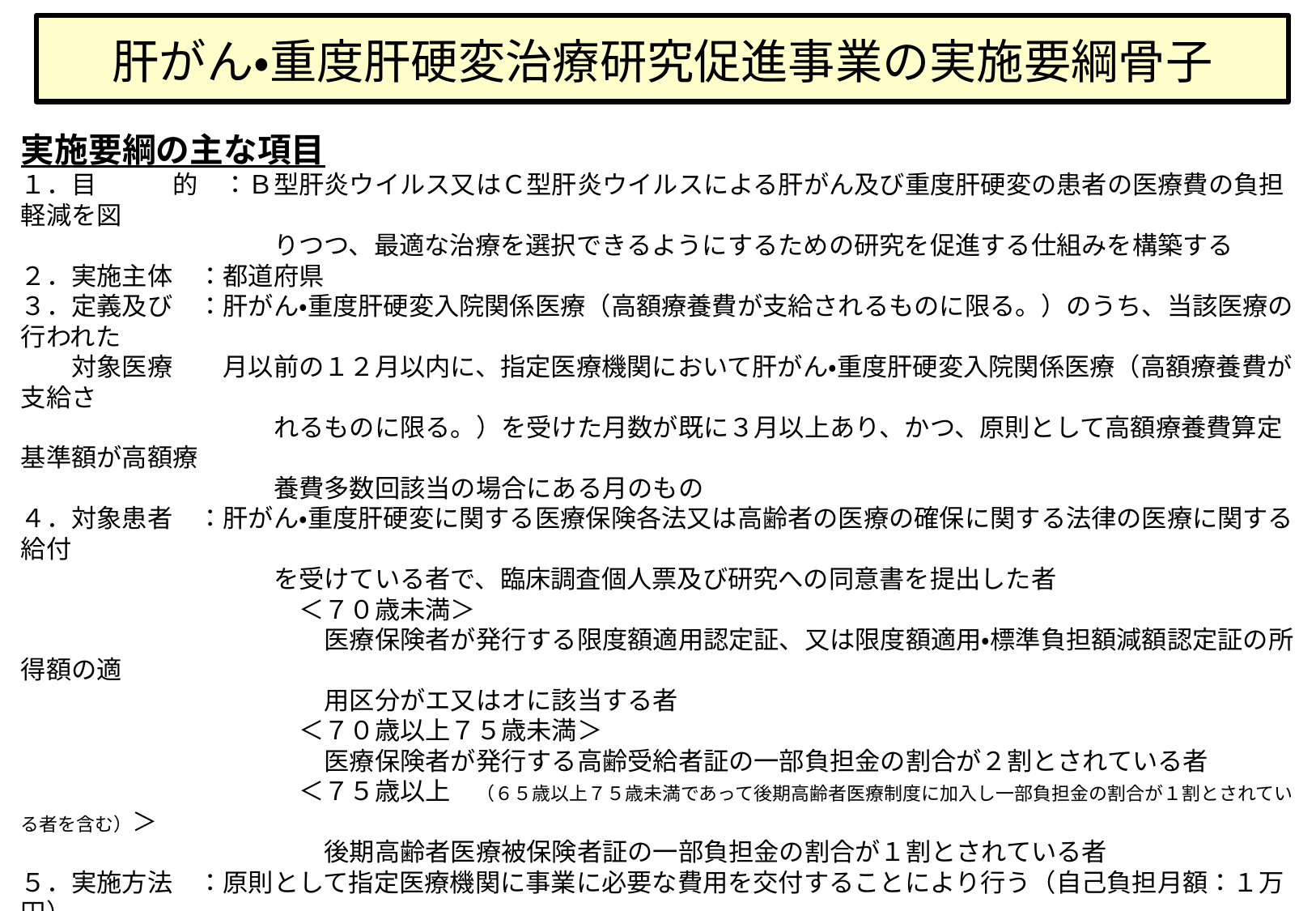

# 肝がん・重度肝硬変治療研究促進事業の実施要綱骨子
実施要綱の主な項目
１．目　　　的　：Ｂ型肝炎ウイルス又はＣ型肝炎ウイルスによる肝がん及び重度肝硬変の患者の医療費の負担軽減を図
　　　　　　　　　　りつつ、最適な治療を選択できるようにするための研究を促進する仕組みを構築する
２．実施主体　：都道府県
３．定義及び　：肝がん・重度肝硬変入院関係医療（高額療養費が支給されるものに限る。）のうち、当該医療の行われた
　　対象医療　　月以前の１２月以内に、指定医療機関において肝がん・重度肝硬変入院関係医療（高額療養費が支給さ
　　　　　　　　　　れるものに限る。）を受けた月数が既に３月以上あり、かつ、原則として高額療養費算定基準額が高額療
　　　　　　　　　　養費多数回該当の場合にある月のもの
４．対象患者　：肝がん・重度肝硬変に関する医療保険各法又は高齢者の医療の確保に関する法律の医療に関する給付
　　　　　　　　　　を受けている者で、臨床調査個人票及び研究への同意書を提出した者
　　　　　　　　　　　＜７０歳未満＞
　　　　　　　　　　　　医療保険者が発行する限度額適用認定証、又は限度額適用・標準負担額減額認定証の所得額の適
　　　　　　　　　　　　用区分がエ又はオに該当する者
　　　　　　　　　　　＜７０歳以上７５歳未満＞
　　　　　　　　　　　　医療保険者が発行する高齢受給者証の一部負担金の割合が２割とされている者
　　　　　　　　　　　＜７５歳以上　（６５歳以上７５歳未満であって後期高齢者医療制度に加入し一部負担金の割合が１割とされている者を含む）＞
　　　　　　　　　　　　後期高齢者医療被保険者証の一部負担金の割合が１割とされている者
５．実施方法　：原則として指定医療機関に事業に必要な費用を交付することにより行う（自己負担月額：１万円）
６．認　　　定　：都道府県知事は、指定医療機関が発行する個人票等（臨床調査個人票及び同意書）を基に認定を行う。
　　　　　　　　　　認定の有効期間は原則として１か年を限度とする。ただし、その期間を更新できるものとする
７．臨床調査個人票等　：臨床調査個人票及び同意書の写しを厚生労働大臣へ提出。研究者への提供
８．関係者の留意事項　：個人情報の取扱いへの配慮
９．国の補助	：都道府県がこの事業のために支出した費用に対し、その２分の１を補助する。
　　　　　　　　　　（医療の国庫補助については、平成３０年１２月診療分より行う）
10．経過措置	：事業の実施から一定期間内に指定を受けた指定医療機関に係る特例